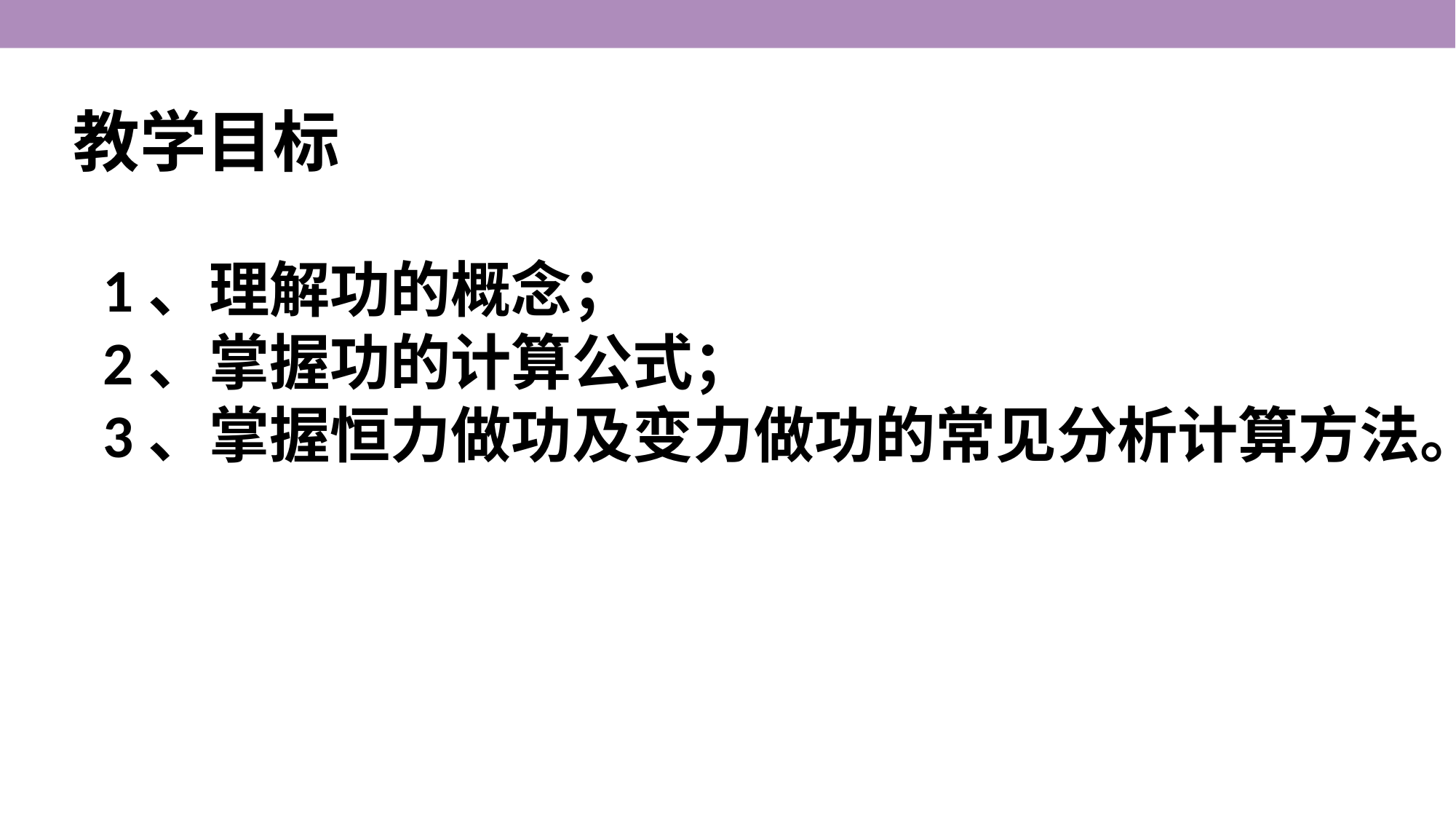

教学目标
1、理解功的概念；
2、掌握功的计算公式；
3、掌握恒力做功及变力做功的常见分析计算方法。